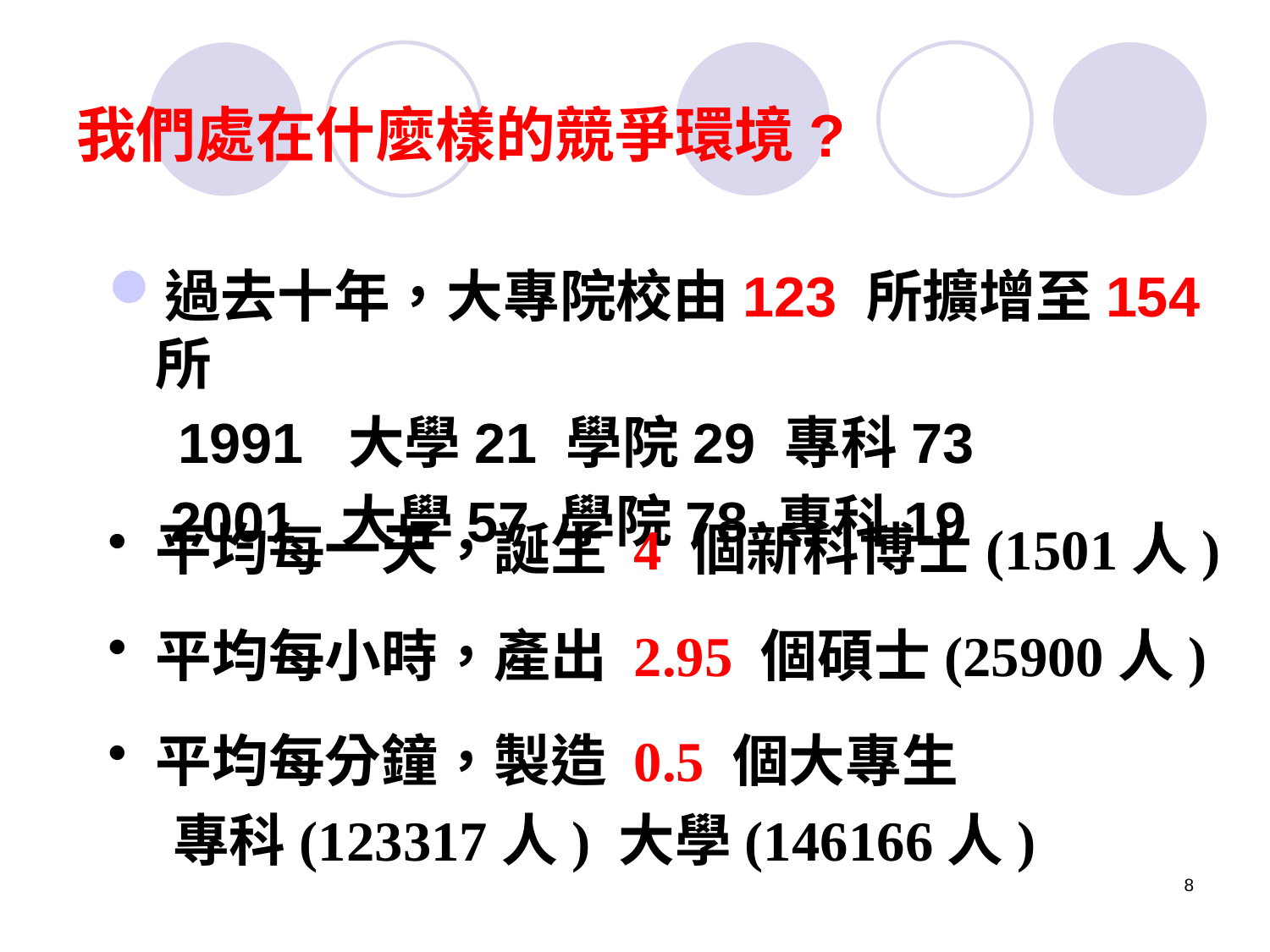

# 我們處在什麼樣的競爭環境?
過去十年，大專院校由123 所擴增至154所
　1991  大學21 學院29 專科73
    2001  大學57 學院78 專科19
平均每一天，誕生 4 個新科博士(1501人)
平均每小時，產出 2.95 個碩士(25900人)
平均每分鐘，製造 0.5 個大專生
    專科(123317人) 大學(146166人)
8